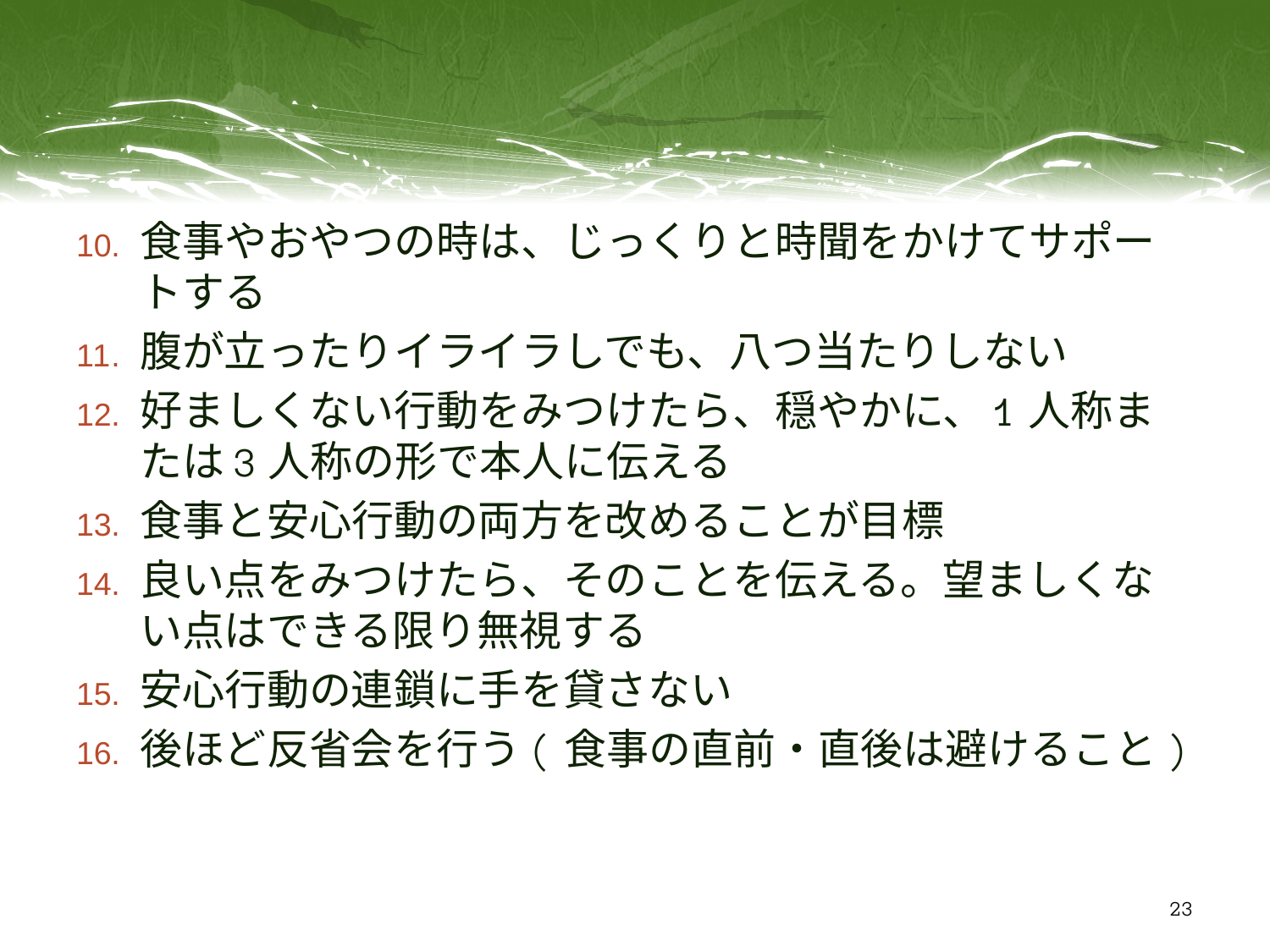

食事やおやつの時は、じっくりと時聞をかけてサポートする
腹が立ったりイライラしでも、八つ当たりしない
好ましくない行動をみつけたら、穏やかに、1人称または3人称の形で本人に伝える
食事と安心行動の両方を改めることが目標
良い点をみつけたら、そのことを伝える。望ましくない点はできる限り無視する
安心行動の連鎖に手を貸さない
後ほど反省会を行う(食事の直前・直後は避けること)
23